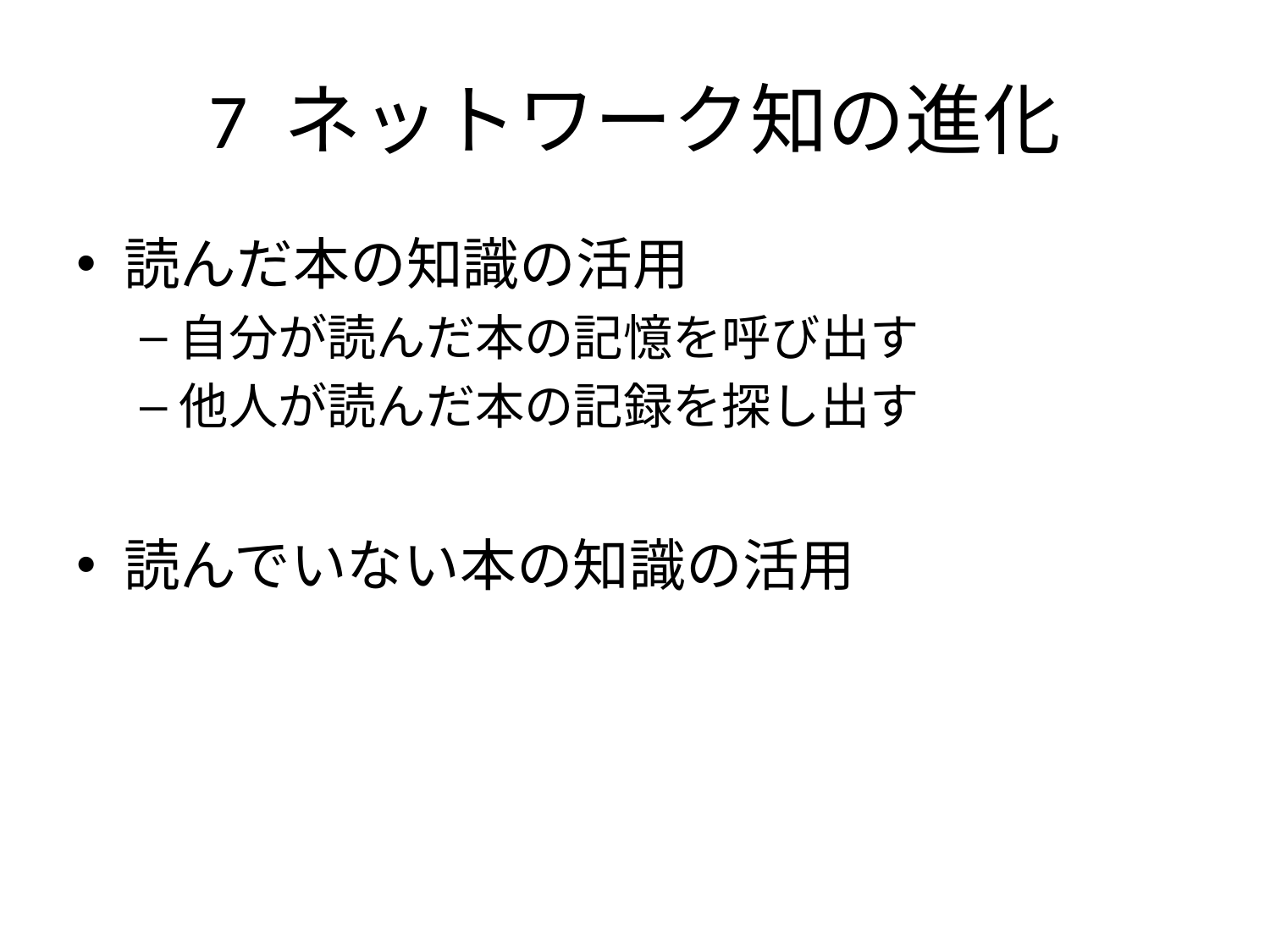

# 7 ネットワーク知の進化
読んだ本の知識の活用
自分が読んだ本の記憶を呼び出す
他人が読んだ本の記録を探し出す

読んでいない本の知識の活用